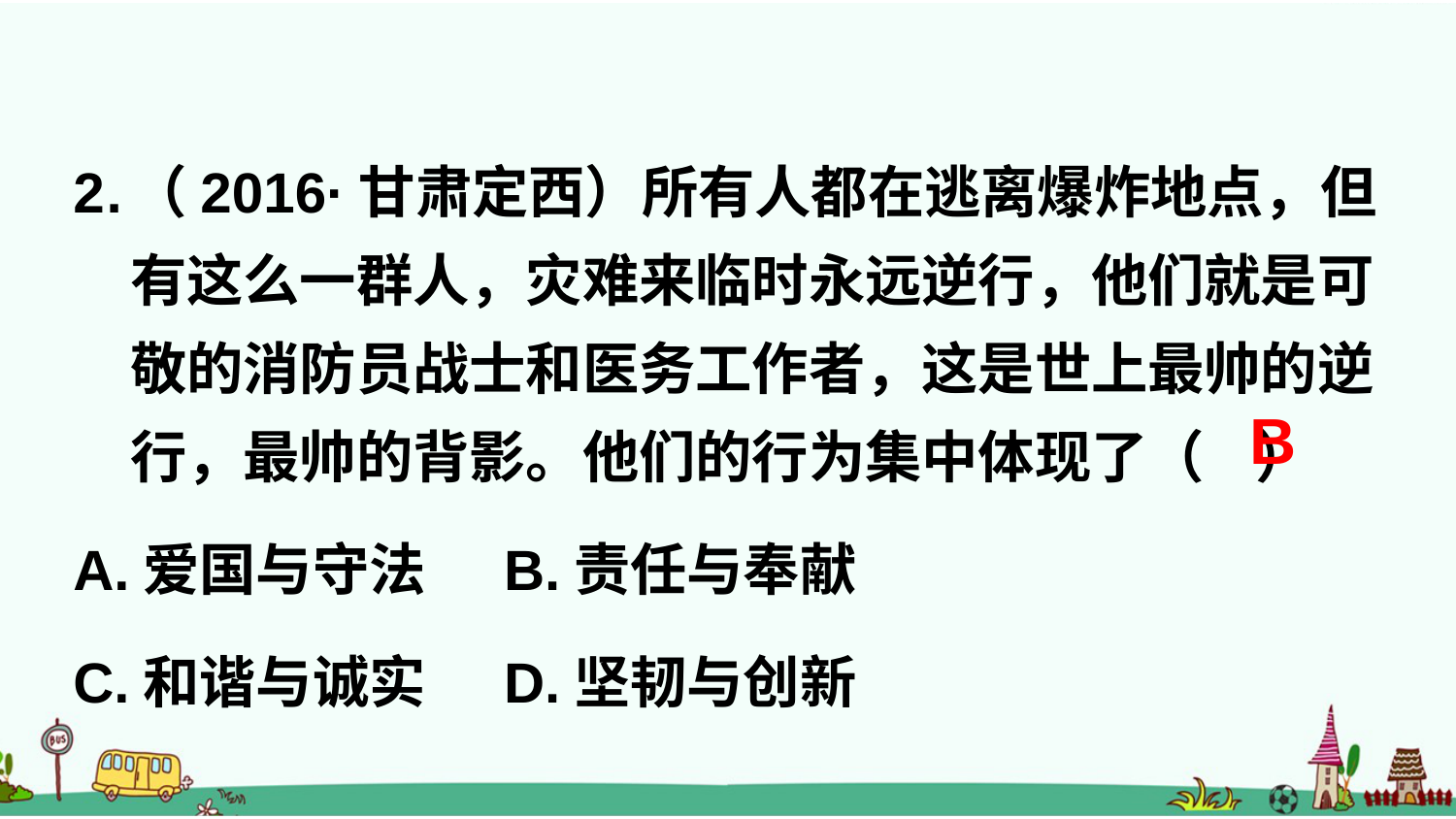

（2016·甘肃定西）所有人都在逃离爆炸地点，但有这么一群人，灾难来临时永远逆行，他们就是可敬的消防员战士和医务工作者，这是世上最帅的逆行，最帅的背影。他们的行为集中体现了（    ）
A.爱国与守法     B.责任与奉献
C.和谐与诚实     D.坚韧与创新
B